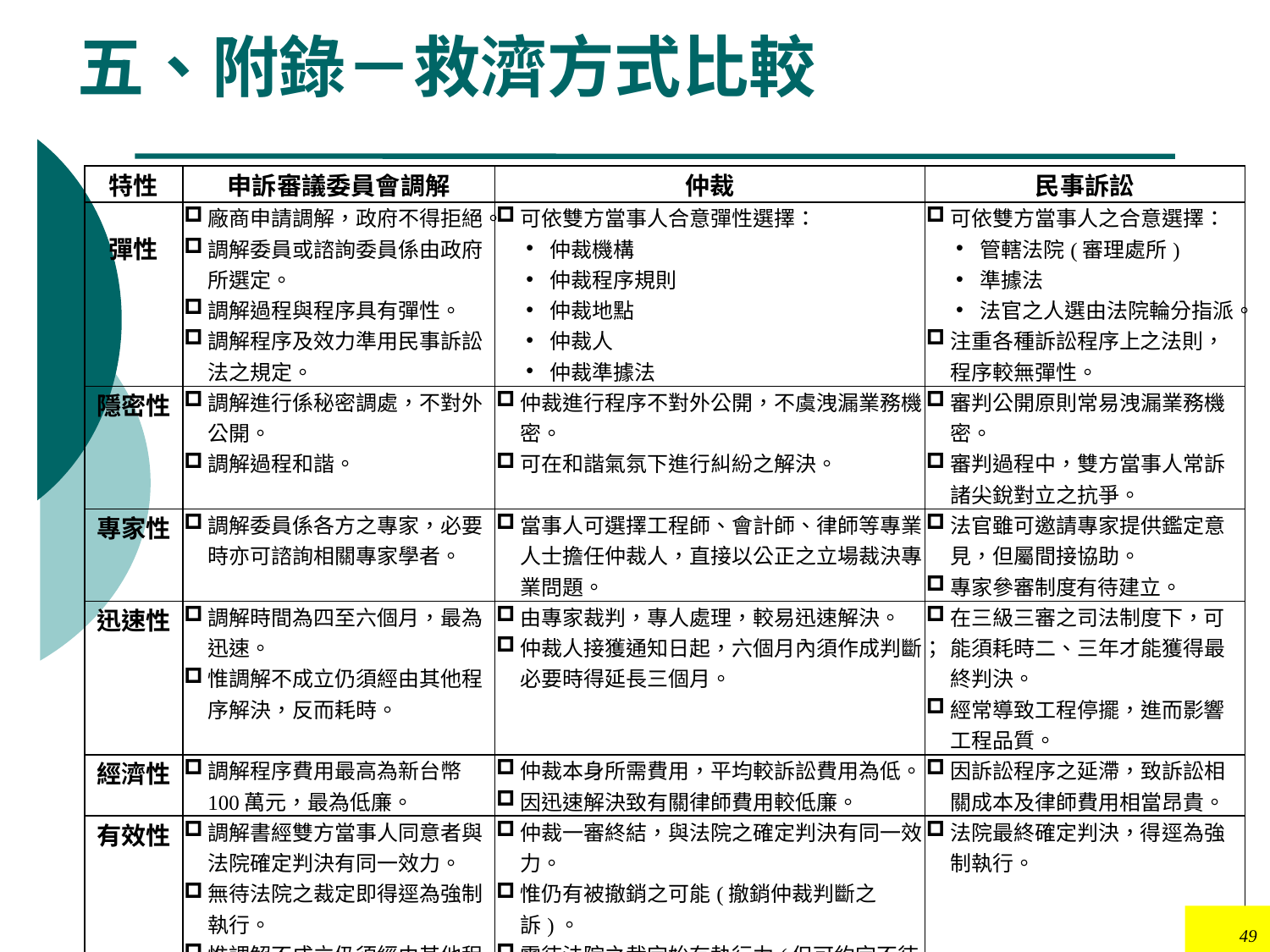

# 五、附錄－救濟方式比較
| 特性 | 申訴審議委員會調解 | 仲裁 | 民事訴訟 |
| --- | --- | --- | --- |
| 彈性 | 廠商申請調解，政府不得拒絕。 調解委員或諮詢委員係由政府所選定。 調解過程與程序具有彈性。 調解程序及效力準用民事訴訟法之規定。 | 可依雙方當事人合意彈性選擇： 仲裁機構 仲裁程序規則 仲裁地點 仲裁人 仲裁準據法 | 可依雙方當事人之合意選擇： 管轄法院(審理處所) 準據法 法官之人選由法院輪分指派。 注重各種訴訟程序上之法則，程序較無彈性。 |
| 隱密性 | 調解進行係秘密調處，不對外公開。 調解過程和諧。 | 仲裁進行程序不對外公開，不虞洩漏業務機密。 可在和諧氣氛下進行糾紛之解決。 | 審判公開原則常易洩漏業務機密。 審判過程中，雙方當事人常訴諸尖銳對立之抗爭。 |
| 專家性 | 調解委員係各方之專家，必要時亦可諮詢相關專家學者。 | 當事人可選擇工程師、會計師、律師等專業人士擔任仲裁人，直接以公正之立場裁決專業問題。 | 法官雖可邀請專家提供鑑定意見，但屬間接協助。 專家參審制度有待建立。 |
| 迅速性 | 調解時間為四至六個月，最為迅速。 惟調解不成立仍須經由其他程序解決，反而耗時。 | 由專家裁判，專人處理，較易迅速解決。 仲裁人接獲通知日起，六個月內須作成判斷；必要時得延長三個月。 | 在三級三審之司法制度下，可能須耗時二、三年才能獲得最終判決。 經常導致工程停擺，進而影響工程品質。 |
| 經濟性 | 調解程序費用最高為新台幣100萬元，最為低廉。 | 仲裁本身所需費用，平均較訴訟費用為低。 因迅速解決致有關律師費用較低廉。 | 因訴訟程序之延滯，致訴訟相關成本及律師費用相當昂貴。 |
| 有效性 | 調解書經雙方當事人同意者與法院確定判決有同一效力。 無待法院之裁定即得逕為強制執行。 惟調解不成立仍須經由其他程序救濟。 | 仲裁一審終結，與法院之確定判決有同一效力。 惟仍有被撤銷之可能(撤銷仲裁判斷之訴)。 需待法院之裁定始有執行力(但可約定不待法院之裁定)。 | 法院最終確定判決，得逕為強制執行。 |
49